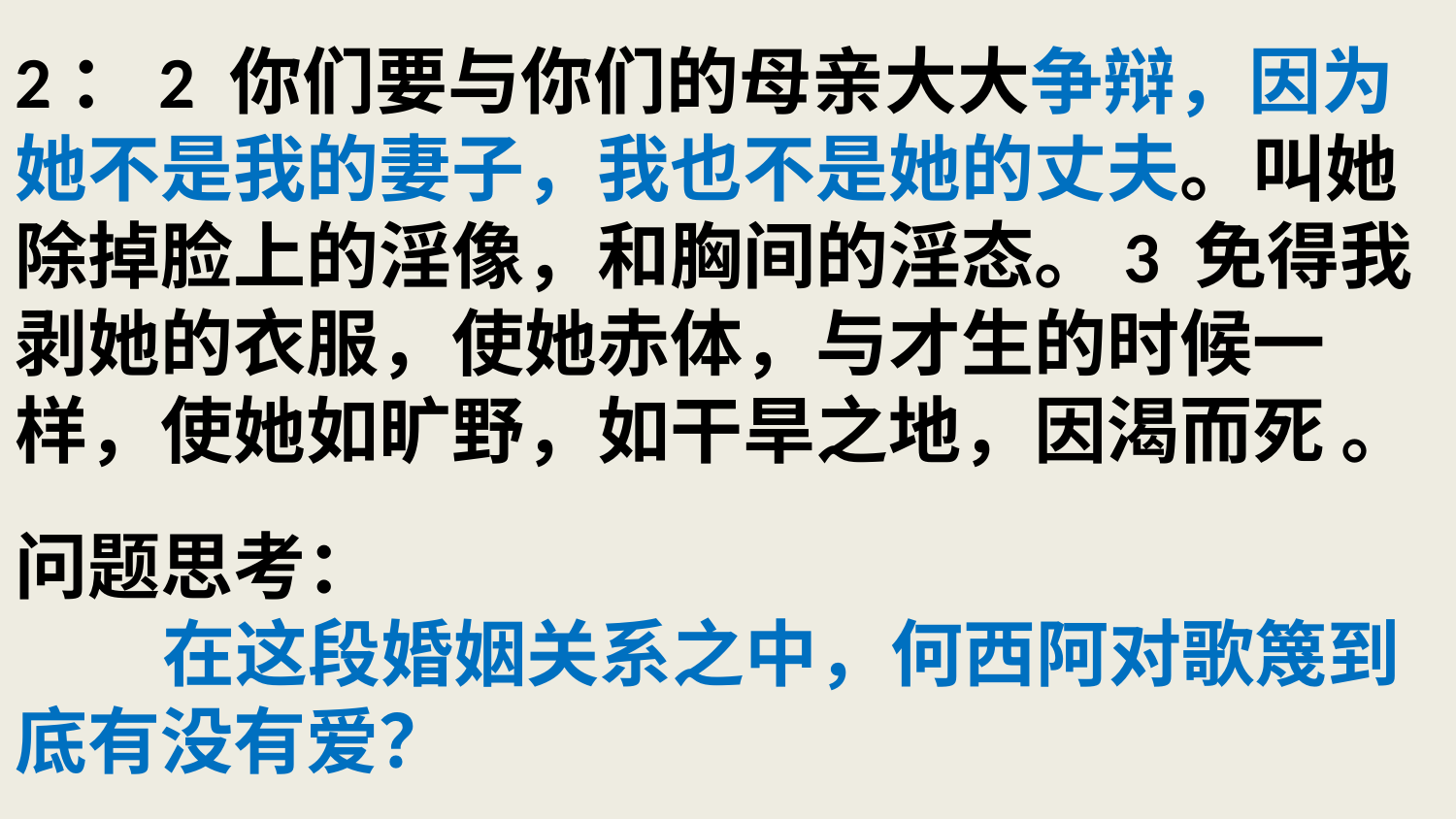

# 2：2 你们要与你们的母亲大大争辩，因为她不是我的妻子，我也不是她的丈夫。叫她除掉脸上的淫像，和胸间的淫态。3 免得我剥她的衣服，使她赤体，与才生的时候一样，使她如旷野，如干旱之地，因渴而死 。 问题思考： 在这段婚姻关系之中，何西阿对歌篾到底有没有爱？